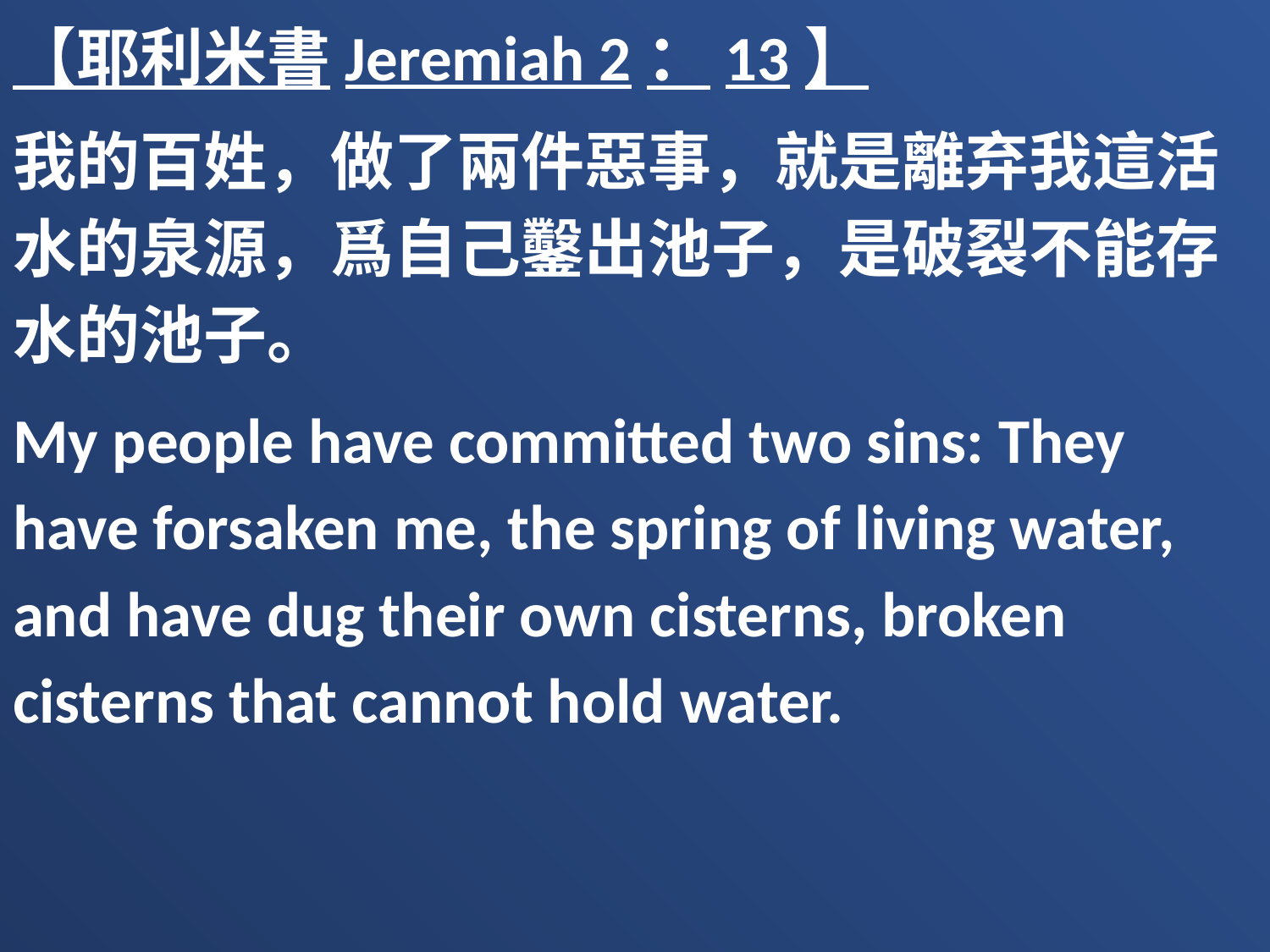

【耶利米書Jeremiah 2：13】
我的百姓，做了兩件惡事，就是離弃我這活水的泉源，爲自己鑿出池子，是破裂不能存水的池子。
My people have committed two sins: They have forsaken me, the spring of living water, and have dug their own cisterns, broken cisterns that cannot hold water.